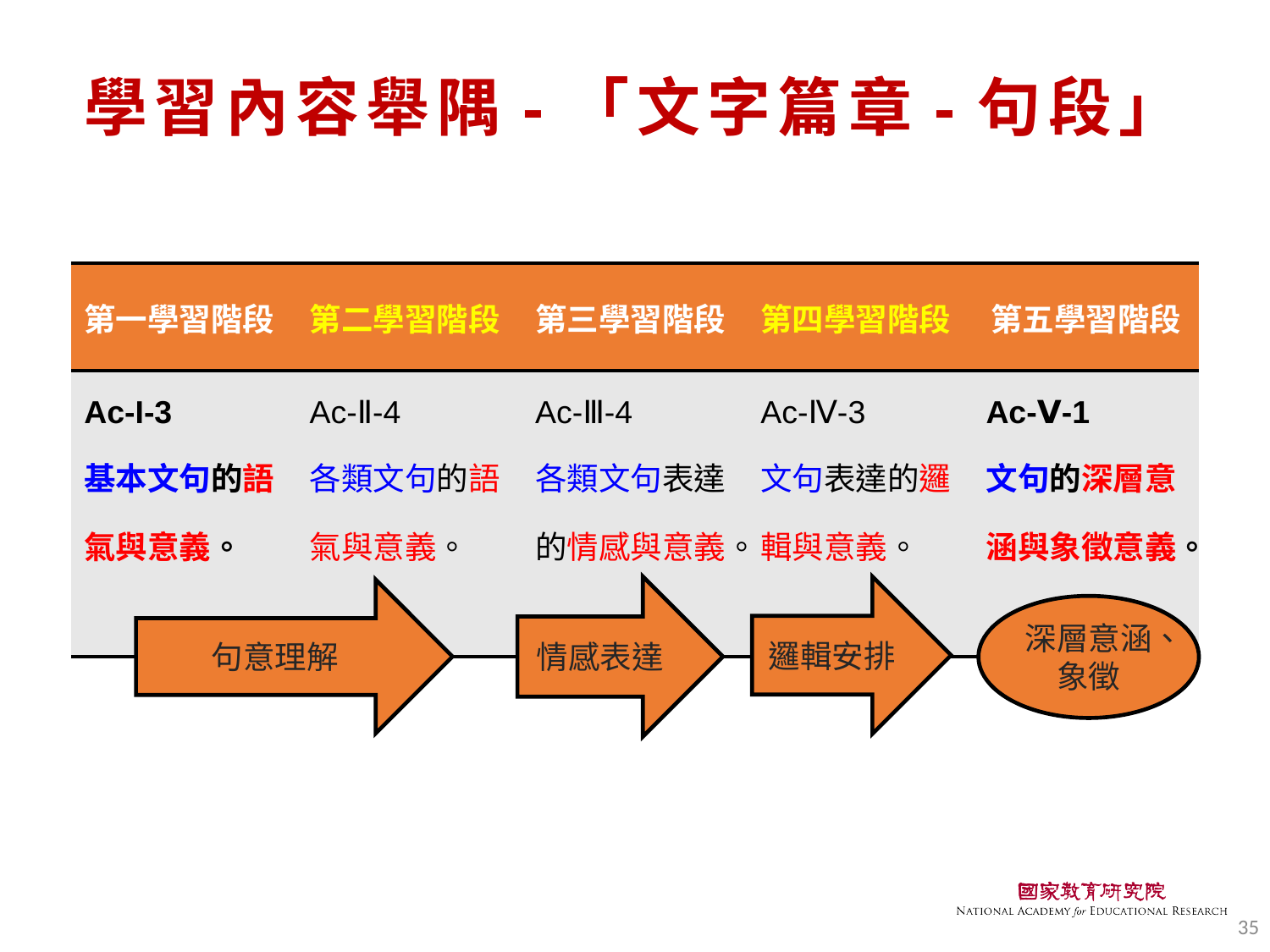

# 學習內容舉隅-「文字篇章-句段」
| 第一學習階段 | 第二學習階段 | 第三學習階段 | 第四學習階段 | 第五學習階段 |
| --- | --- | --- | --- | --- |
| Ac-I-3 基本文句的語氣與意義。 | Ac-Ⅱ-4 各類文句的語氣與意義。 | Ac-Ⅲ-4 各類文句表達的情感與意義。 | Ac-Ⅳ-3 文句表達的邏輯與意義。 | Ac-Ⅴ-1 文句的深層意涵與象徵意義。 |
情感表達
邏輯安排
句意理解
深層意涵、象徵
35